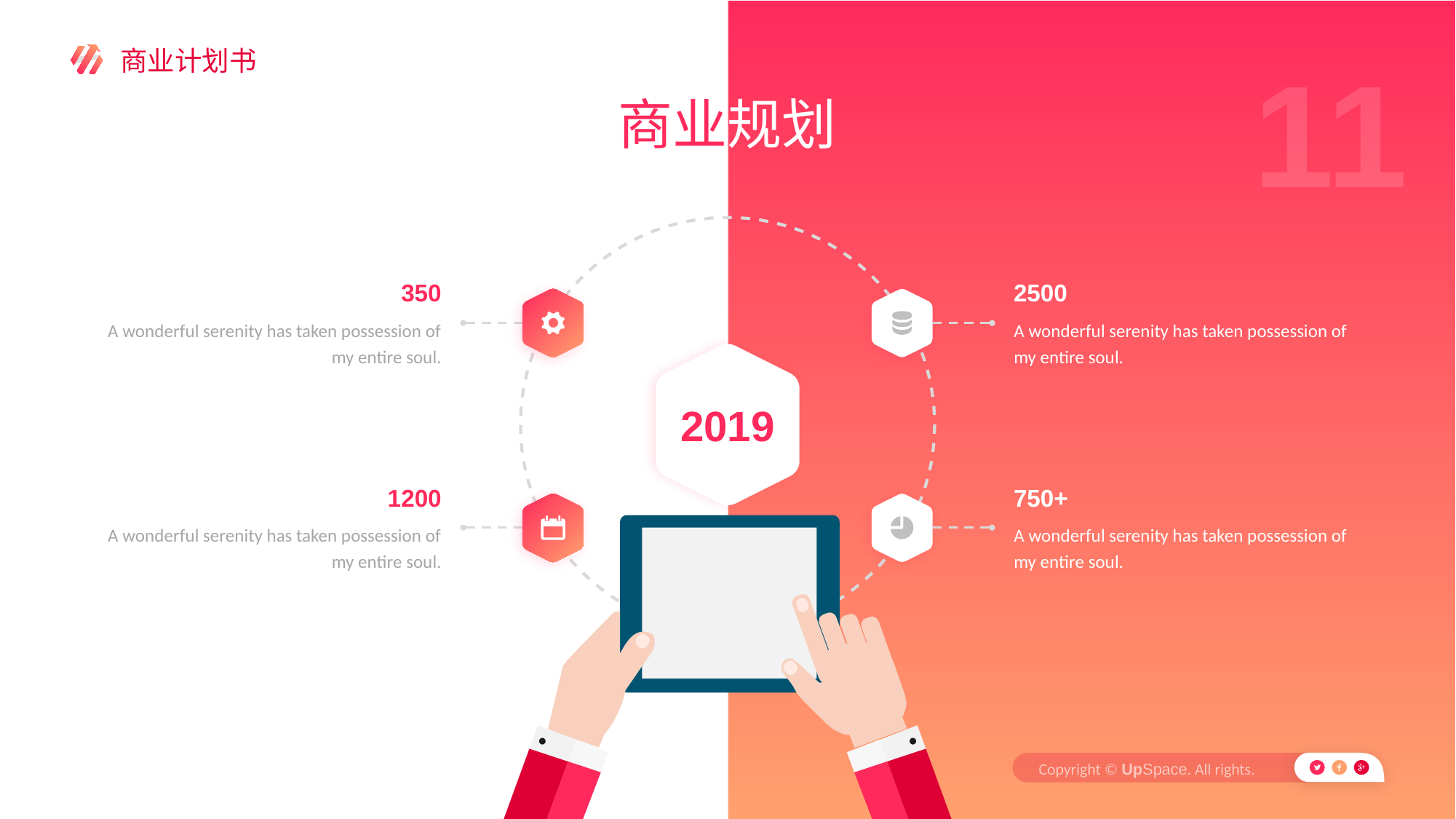

商业规划

350
A wonderful serenity has taken possession of my entire soul.

2500
A wonderful serenity has taken possession of my entire soul.

2019
1200
A wonderful serenity has taken possession of my entire soul.

750+
A wonderful serenity has taken possession of my entire soul.